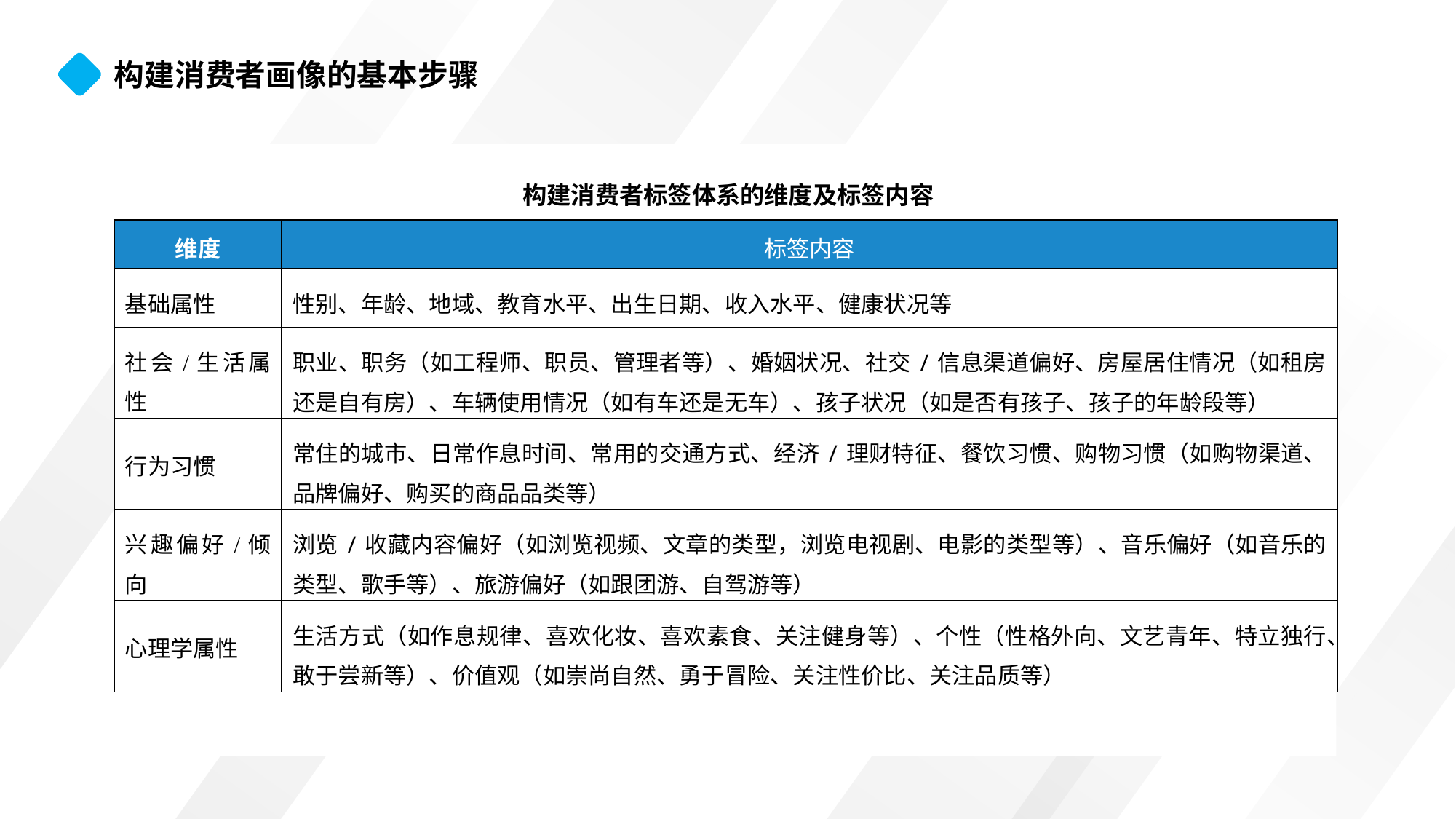

构建消费者画像的基本步骤

需要收集的消费者信息的主要内容：基本面信息、主观面信息、交易面信息
收集消费者信息的渠道：直接渠道、间接渠道

收集
消费者信息

02
构建消费者标签体系的维度及标签内容

01

明确消费者画像的
方向和分类体系
给哪些消费者画像
给这些消费者画什么像
给这些消费者画像的目的是什么
消费者画像的分类和预期结果是怎样的

03

构建标签体系，为消费者贴标签
一个规范、科学的标签一般具有两个特征：语义化、短文本
构建消费者标签体系的维度及标签内容：基础属性、社会/生活属性、行为习惯、兴趣偏好/倾向、心理学属性
| 维度 | 标签内容 |
| --- | --- |
| 基础属性 | 性别、年龄、地域、教育水平、出生日期、收入水平、健康状况等 |
| 社会/生活属性 | 职业、职务（如工程师、职员、管理者等）、婚姻状况、社交/信息渠道偏好、房屋居住情况（如租房还是自有房）、车辆使用情况（如有车还是无车）、孩子状况（如是否有孩子、孩子的年龄段等） |
| 行为习惯 | 常住的城市、日常作息时间、常用的交通方式、经济/理财特征、餐饮习惯、购物习惯（如购物渠道、品牌偏好、购买的商品品类等） |
| 兴趣偏好/倾向 | 浏览/收藏内容偏好（如浏览视频、文章的类型，浏览电视剧、电影的类型等）、音乐偏好（如音乐的类型、歌手等）、旅游偏好（如跟团游、自驾游等） |
| 心理学属性 | 生活方式（如作息规律、喜欢化妆、喜欢素食、关注健身等）、个性（性格外向、文艺青年、特立独行、敢于尝新等）、价值观（如崇尚自然、勇于冒险、关注性价比、关注品质等） |